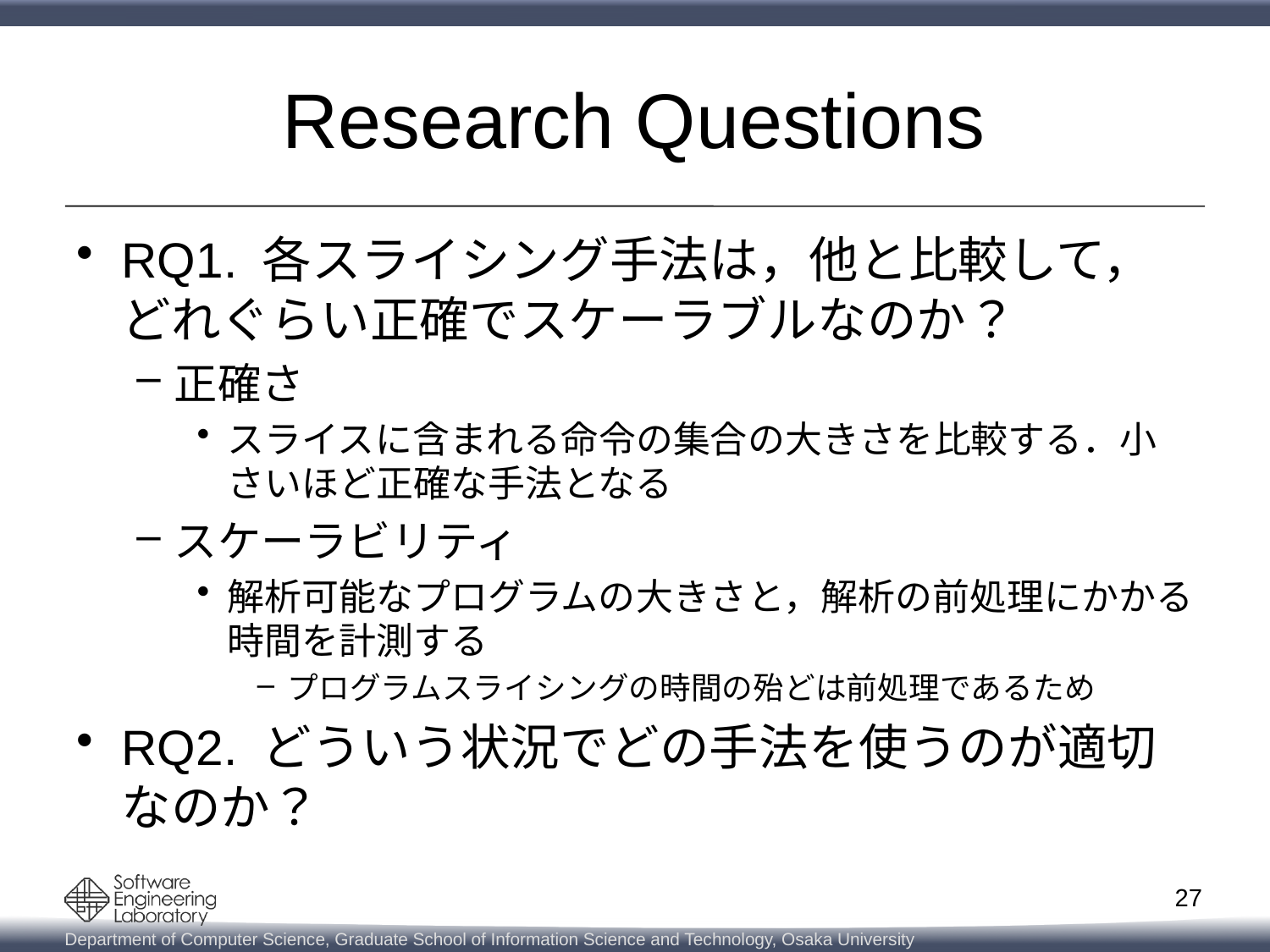

# Research Questions
RQ1. 各スライシング手法は，他と比較して，どれぐらい正確でスケーラブルなのか？
正確さ
スライスに含まれる命令の集合の大きさを比較する．小さいほど正確な手法となる
スケーラビリティ
解析可能なプログラムの大きさと，解析の前処理にかかる時間を計測する
プログラムスライシングの時間の殆どは前処理であるため
RQ2. どういう状況でどの手法を使うのが適切なのか？
27